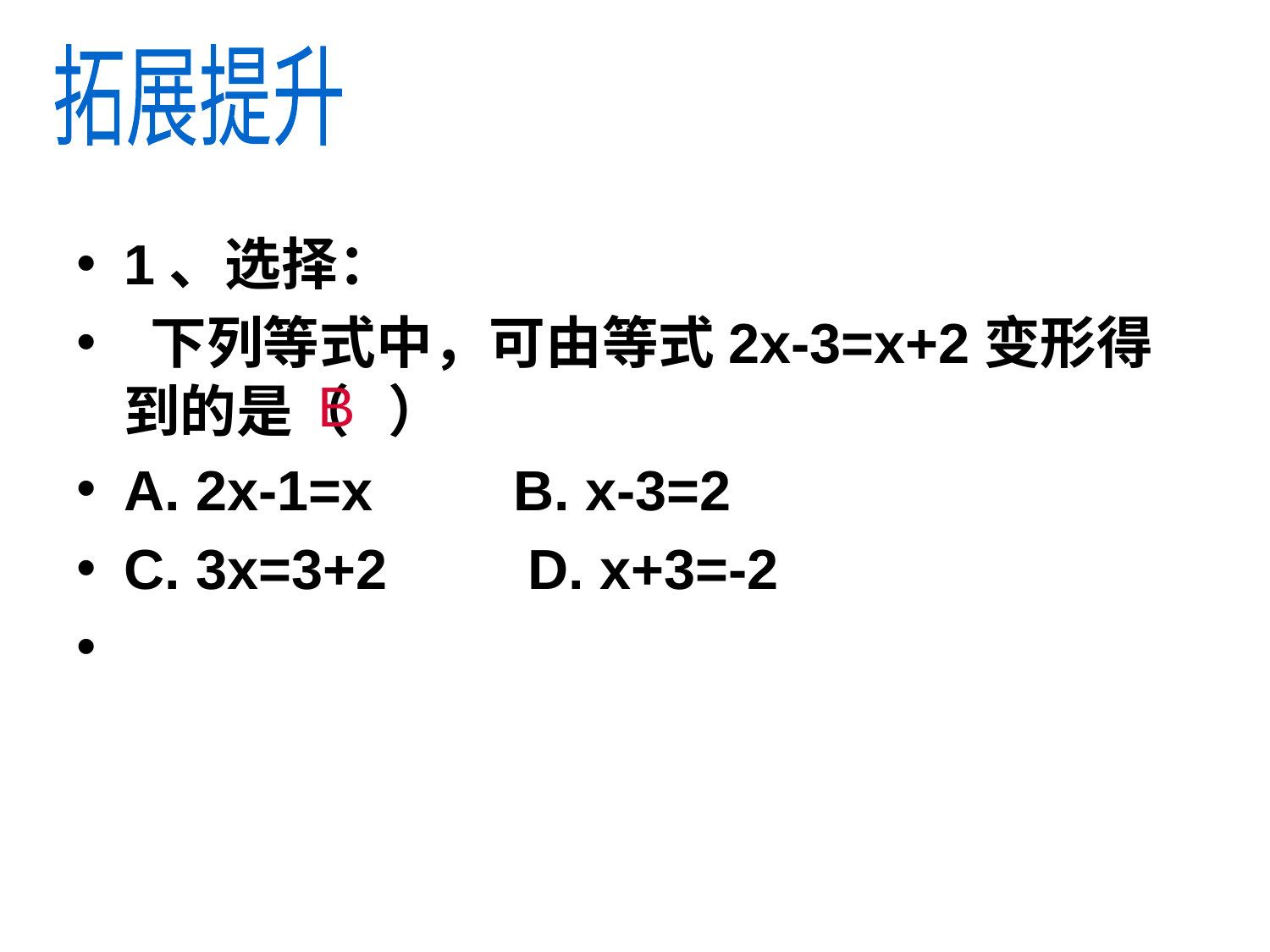

拓展提升
1、选择：
 下列等式中，可由等式2x-3=x+2变形得到的是（   ）
A. 2x-1=x         B. x-3=2
C. 3x=3+2         D. x+3=-2

B
B